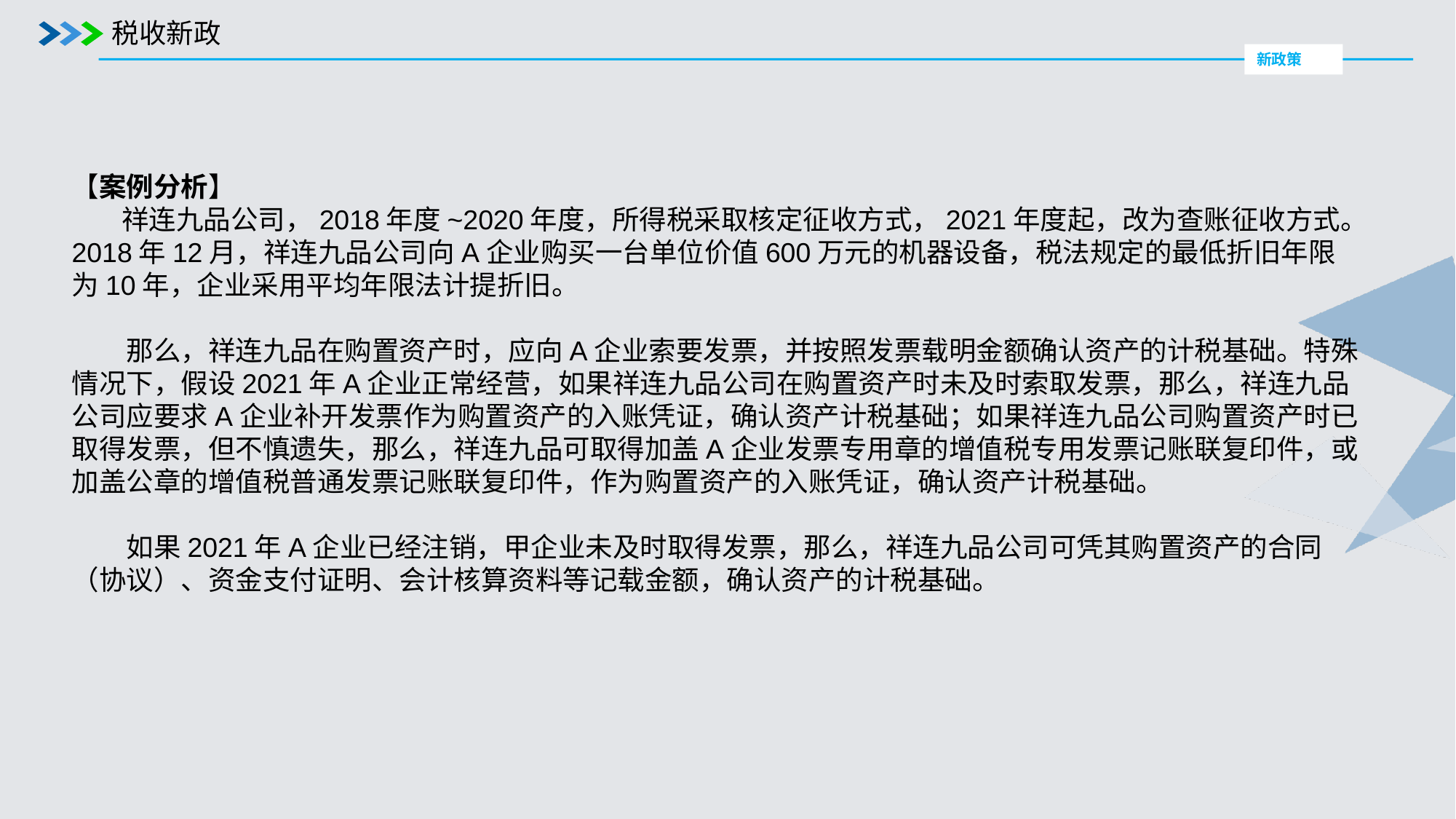

税收新政

新政策

【案例分析】
       祥连九品公司，2018年度~2020年度，所得税采取核定征收方式，2021年度起，改为查账征收方式。2018年12月，祥连九品公司向A企业购买一台单位价值600万元的机器设备，税法规定的最低折旧年限为10年，企业采用平均年限法计提折旧。

　　那么，祥连九品在购置资产时，应向A企业索要发票，并按照发票载明金额确认资产的计税基础。特殊情况下，假设2021年A企业正常经营，如果祥连九品公司在购置资产时未及时索取发票，那么，祥连九品公司应要求A企业补开发票作为购置资产的入账凭证，确认资产计税基础；如果祥连九品公司购置资产时已取得发票，但不慎遗失，那么，祥连九品可取得加盖A企业发票专用章的增值税专用发票记账联复印件，或加盖公章的增值税普通发票记账联复印件，作为购置资产的入账凭证，确认资产计税基础。

　　如果2021年A企业已经注销，甲企业未及时取得发票，那么，祥连九品公司可凭其购置资产的合同（协议）、资金支付证明、会计核算资料等记载金额，确认资产的计税基础。